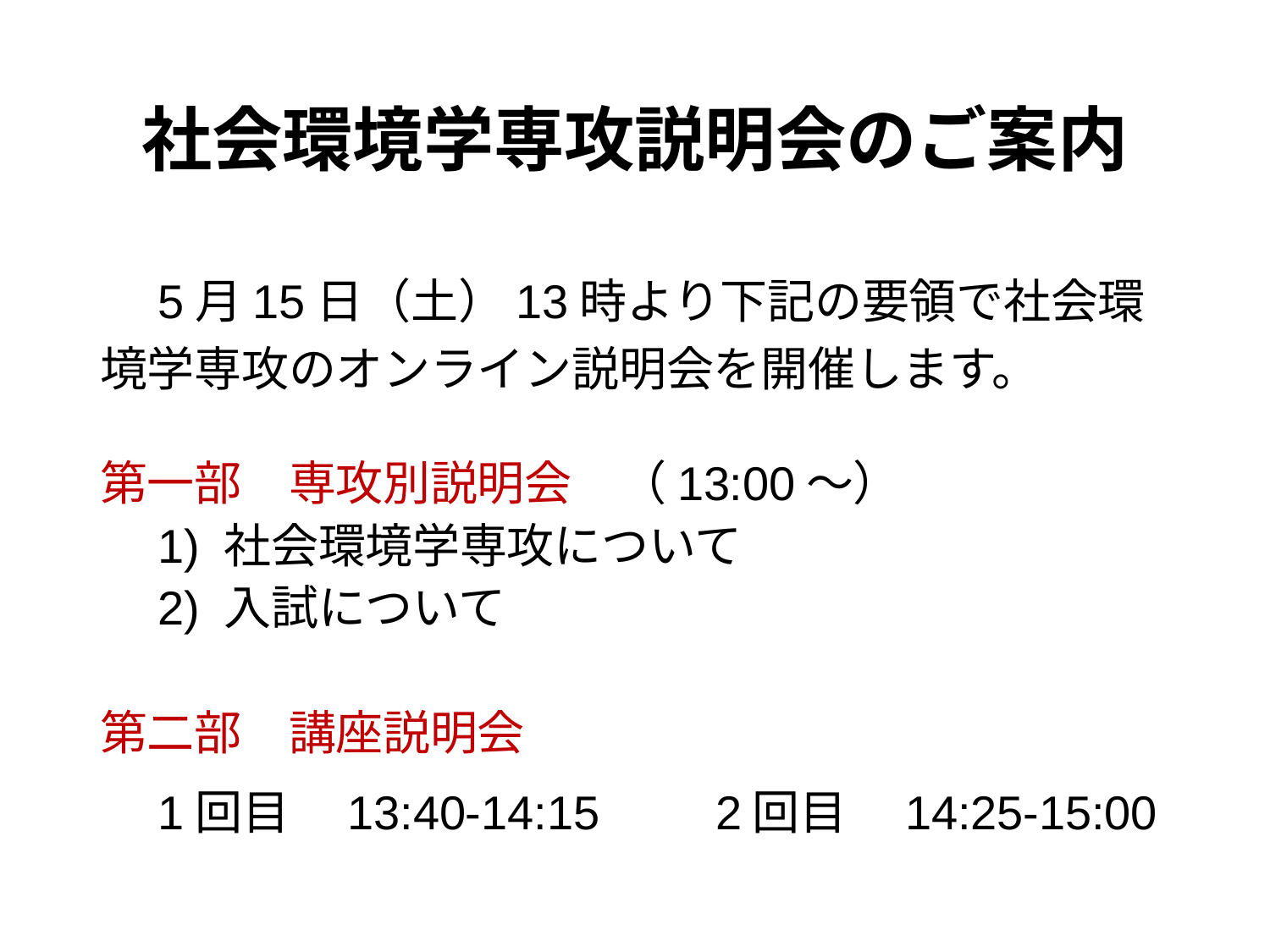

# 社会環境学専攻説明会のご案内
　5月15日（土）13時より下記の要領で社会環境学専攻のオンライン説明会を開催します。

第一部　専攻別説明会　（13:00～）
　1) 社会環境学専攻について  
　2) 入試について　  
第二部　講座説明会
　1回目　13:40-14:15　　2回目　14:25-15:00